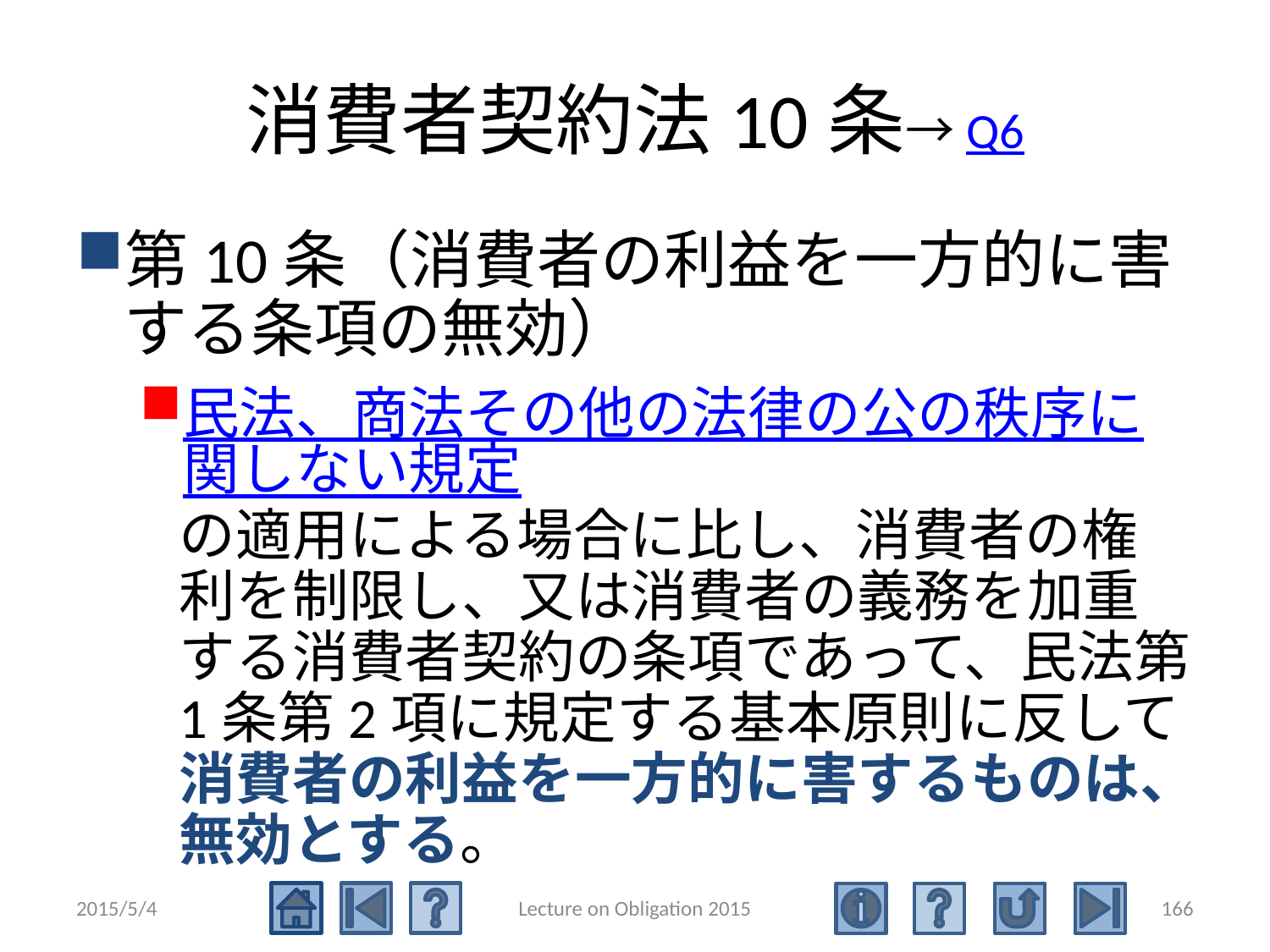

# 消費者契約法10条→Q6
第10条（消費者の利益を一方的に害する条項の無効）
民法、商法その他の法律の公の秩序に関しない規定の適用による場合に比し、消費者の権利を制限し、又は消費者の義務を加重する消費者契約の条項であって、民法第1条第2項に規定する基本原則に反して消費者の利益を一方的に害するものは、無効とする。
2015/5/4
Lecture on Obligation 2015
166